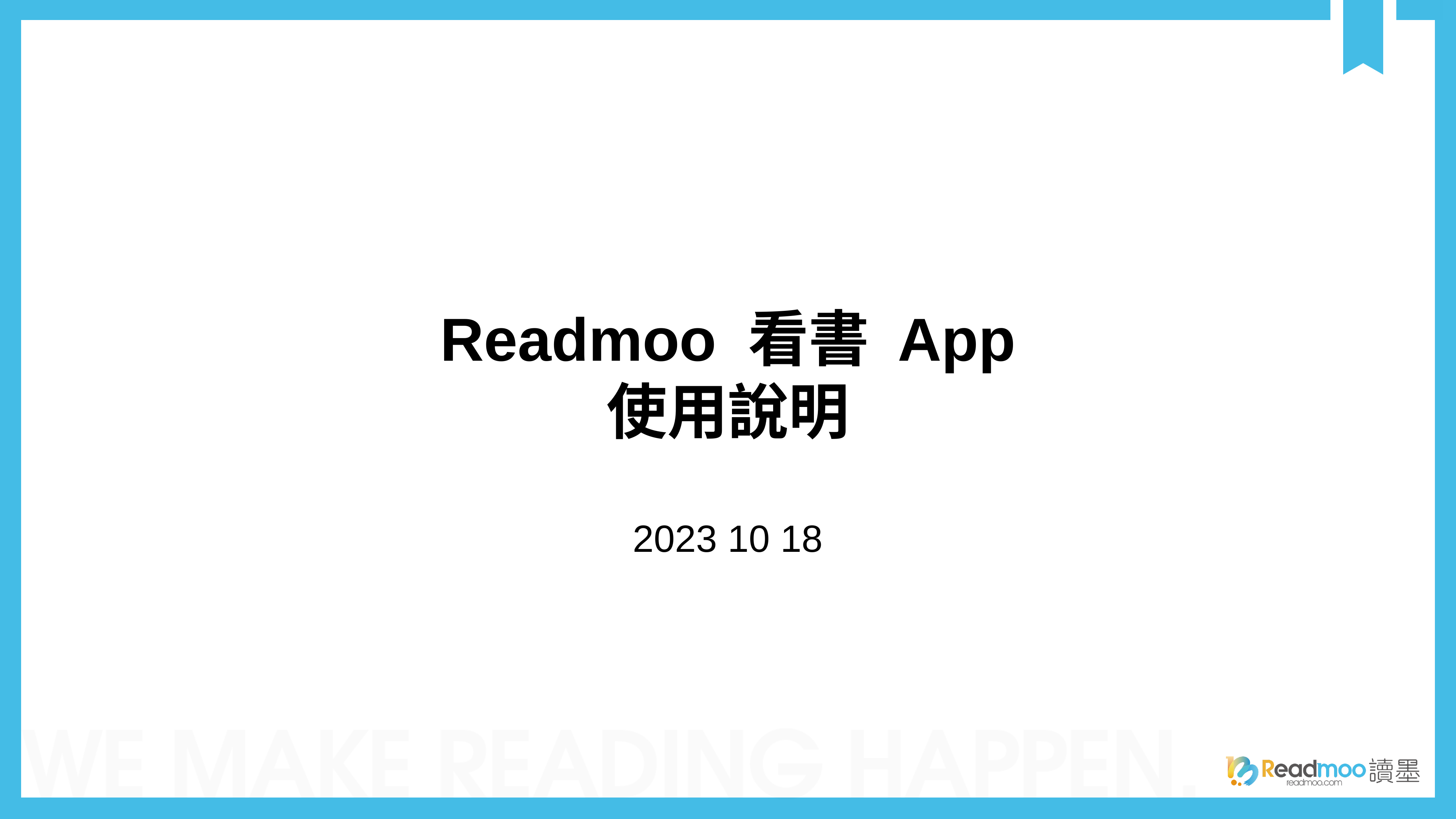

Readmoo 看書 App
使用說明
2023 10 18